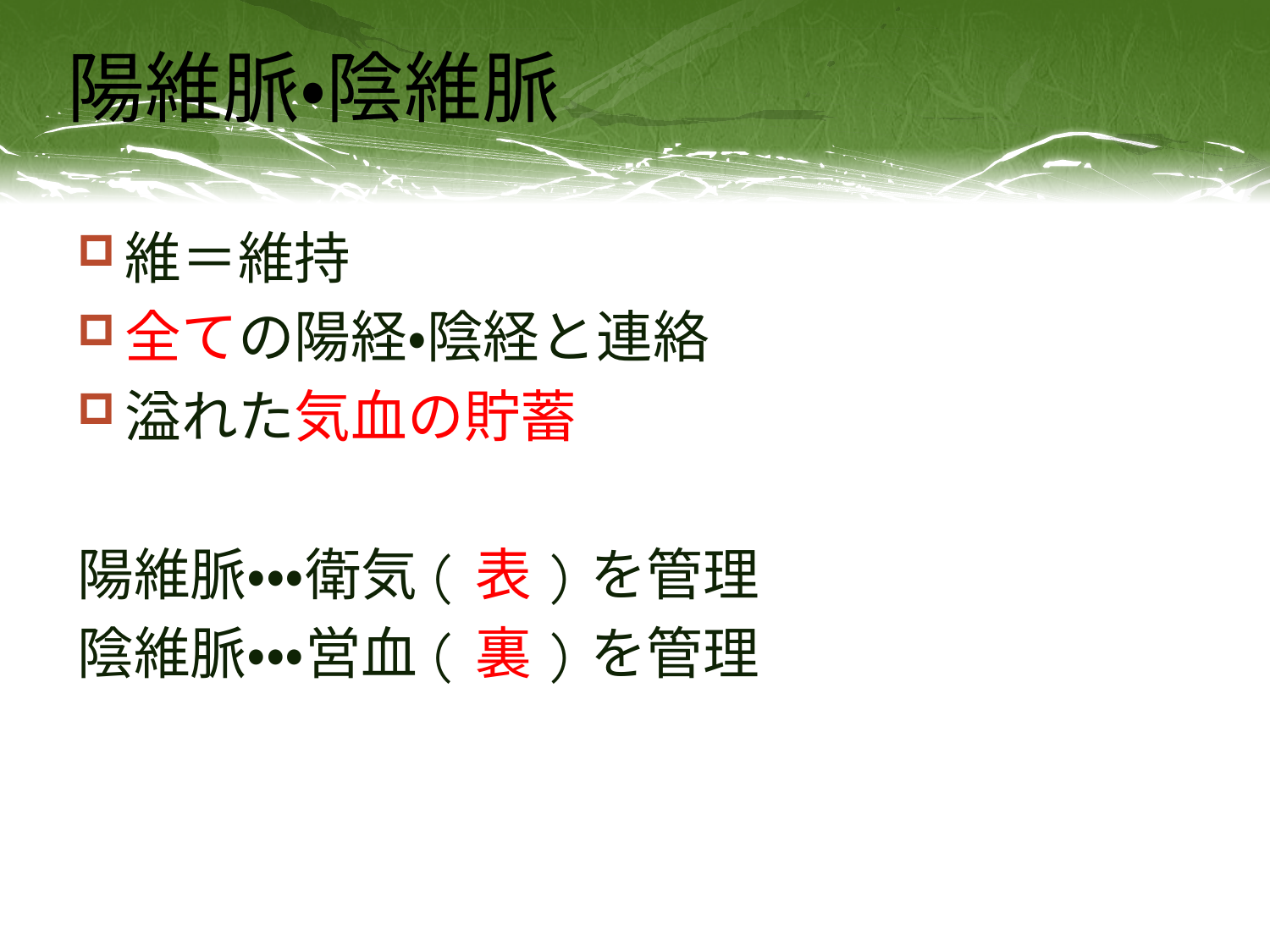

# 陽維脈・陰維脈
維＝維持
全ての陽経・陰経と連絡
溢れた気血の貯蓄

陽維脈・・・衛気(表)を管理
陰維脈・・・営血(裏)を管理